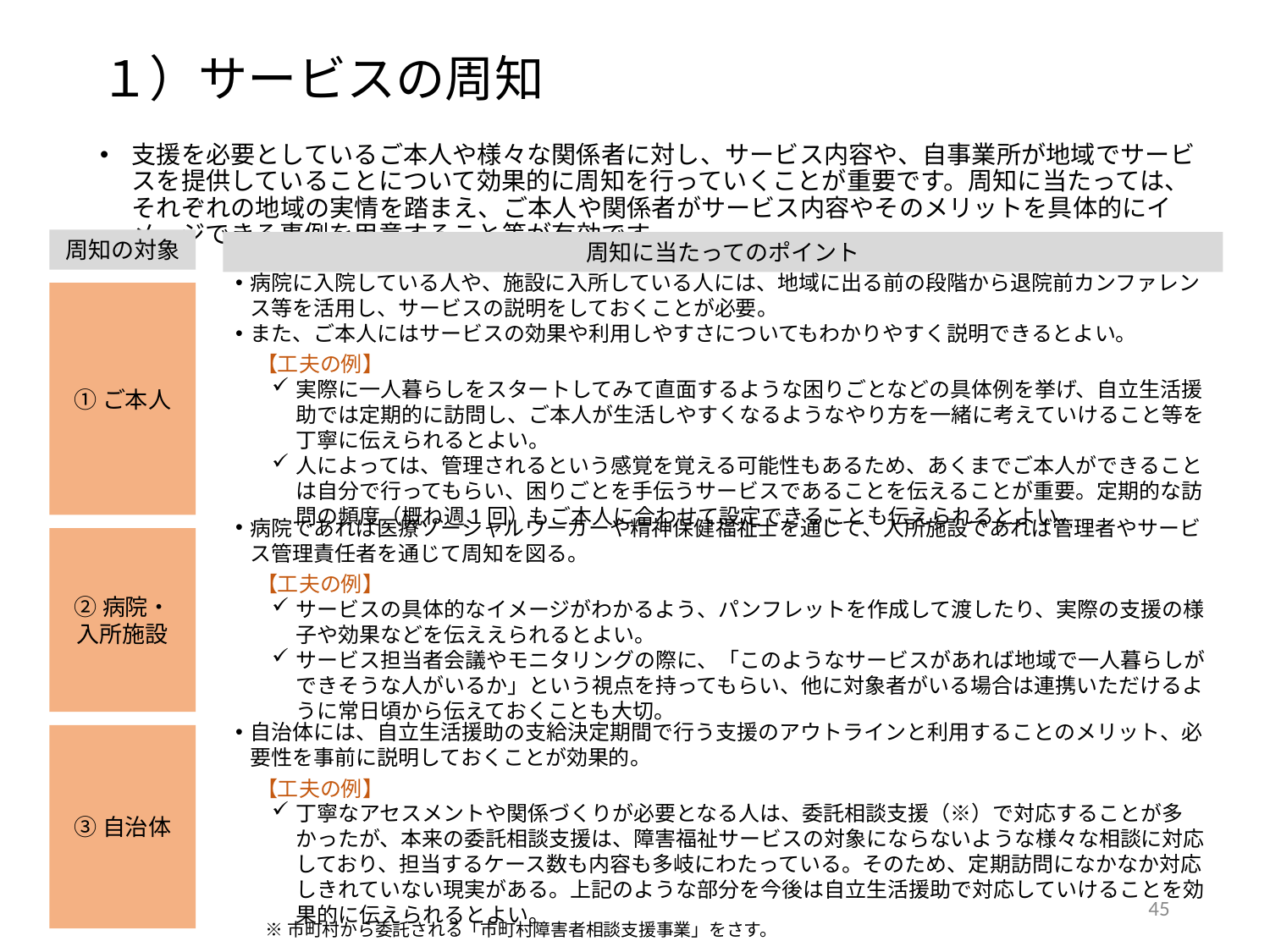

１）サービスの周知
支援を必要としているご本人や様々な関係者に対し、サービス内容や、自事業所が地域でサービスを提供していることについて効果的に周知を行っていくことが重要です。周知に当たっては、それぞれの地域の実情を踏まえ、ご本人や関係者がサービス内容やそのメリットを具体的にイメージできる事例を用意すること等が有効です。
周知の対象
周知に当たってのポイント
①ご本人
病院に入院している人や、施設に入所している人には、地域に出る前の段階から退院前カンファレンス等を活用し、サービスの説明をしておくことが必要。
また、ご本人にはサービスの効果や利用しやすさについてもわかりやすく説明できるとよい。
　【工夫の例】
実際に一人暮らしをスタートしてみて直面するような困りごとなどの具体例を挙げ、自立生活援助では定期的に訪問し、ご本人が生活しやすくなるようなやり方を一緒に考えていけること等を丁寧に伝えられるとよい。
人によっては、管理されるという感覚を覚える可能性もあるため、あくまでご本人ができることは自分で行ってもらい、困りごとを手伝うサービスであることを伝えることが重要。定期的な訪問の頻度（概ね週1回）もご本人に合わせて設定できることも伝えられるとよい。
②病院・
入所施設
病院であれば医療ソーシャルワーカーや精神保健福祉士を通じて、入所施設であれば管理者やサービス管理責任者を通じて周知を図る。
　【工夫の例】
サービスの具体的なイメージがわかるよう、パンフレットを作成して渡したり、実際の支援の様子や効果などを伝ええられるとよい。
サービス担当者会議やモニタリングの際に、「このようなサービスがあれば地域で一人暮らしができそうな人がいるか」という視点を持ってもらい、他に対象者がいる場合は連携いただけるように常日頃から伝えておくことも大切。
③自治体
自治体には、自立生活援助の支給決定期間で行う支援のアウトラインと利用することのメリット、必要性を事前に説明しておくことが効果的。
　【工夫の例】
丁寧なアセスメントや関係づくりが必要となる人は、委託相談支援（※）で対応することが多かったが、本来の委託相談支援は、障害福祉サービスの対象にならないような様々な相談に対応しており、担当するケース数も内容も多岐にわたっている。そのため、定期訪問になかなか対応しきれていない現実がある。上記のような部分を今後は自立生活援助で対応していけることを効果的に伝えられるとよい。
45
※市町村から委託される「市町村障害者相談支援事業」をさす。